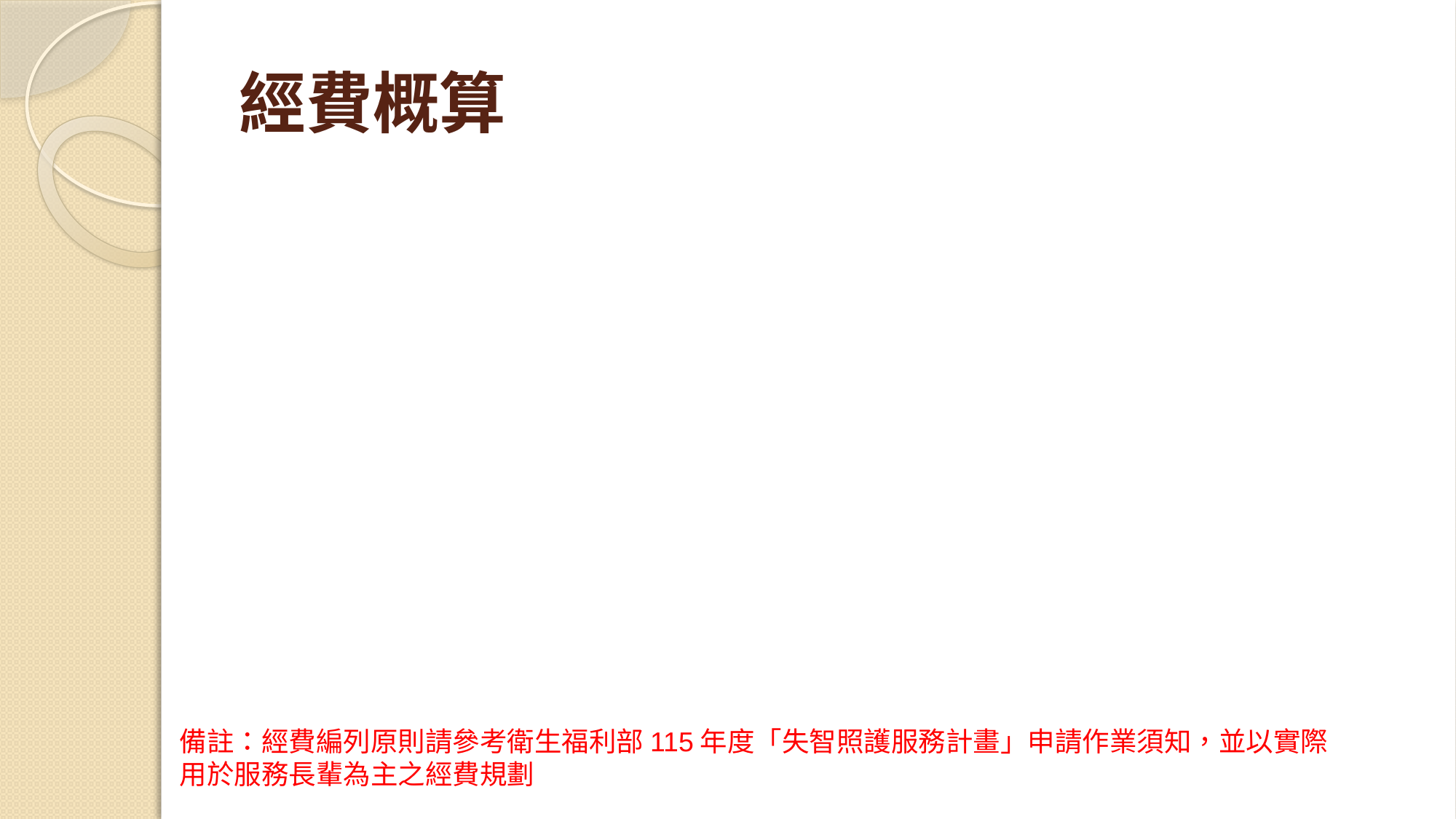

# 經費概算
備註：經費編列原則請參考衛生福利部115年度「失智照護服務計畫」申請作業須知，並以實際用於服務長輩為主之經費規劃